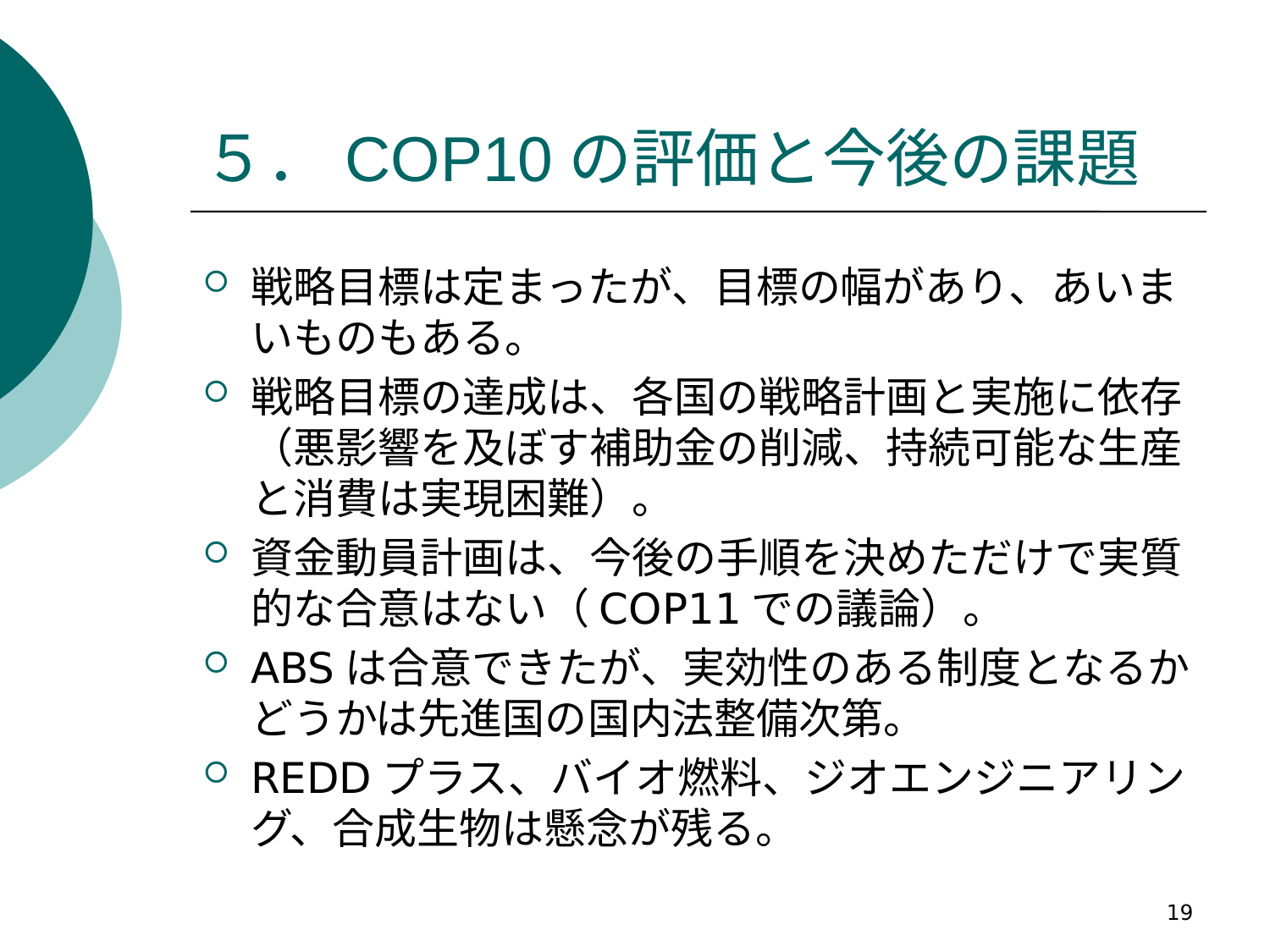

# ５．COP10の評価と今後の課題
戦略目標は定まったが、目標の幅があり、あいまいものもある。
戦略目標の達成は、各国の戦略計画と実施に依存（悪影響を及ぼす補助金の削減、持続可能な生産と消費は実現困難）。
資金動員計画は、今後の手順を決めただけで実質的な合意はない（COP11での議論）。
ABSは合意できたが、実効性のある制度となるかどうかは先進国の国内法整備次第。
REDDプラス、バイオ燃料、ジオエンジニアリング、合成生物は懸念が残る。

19